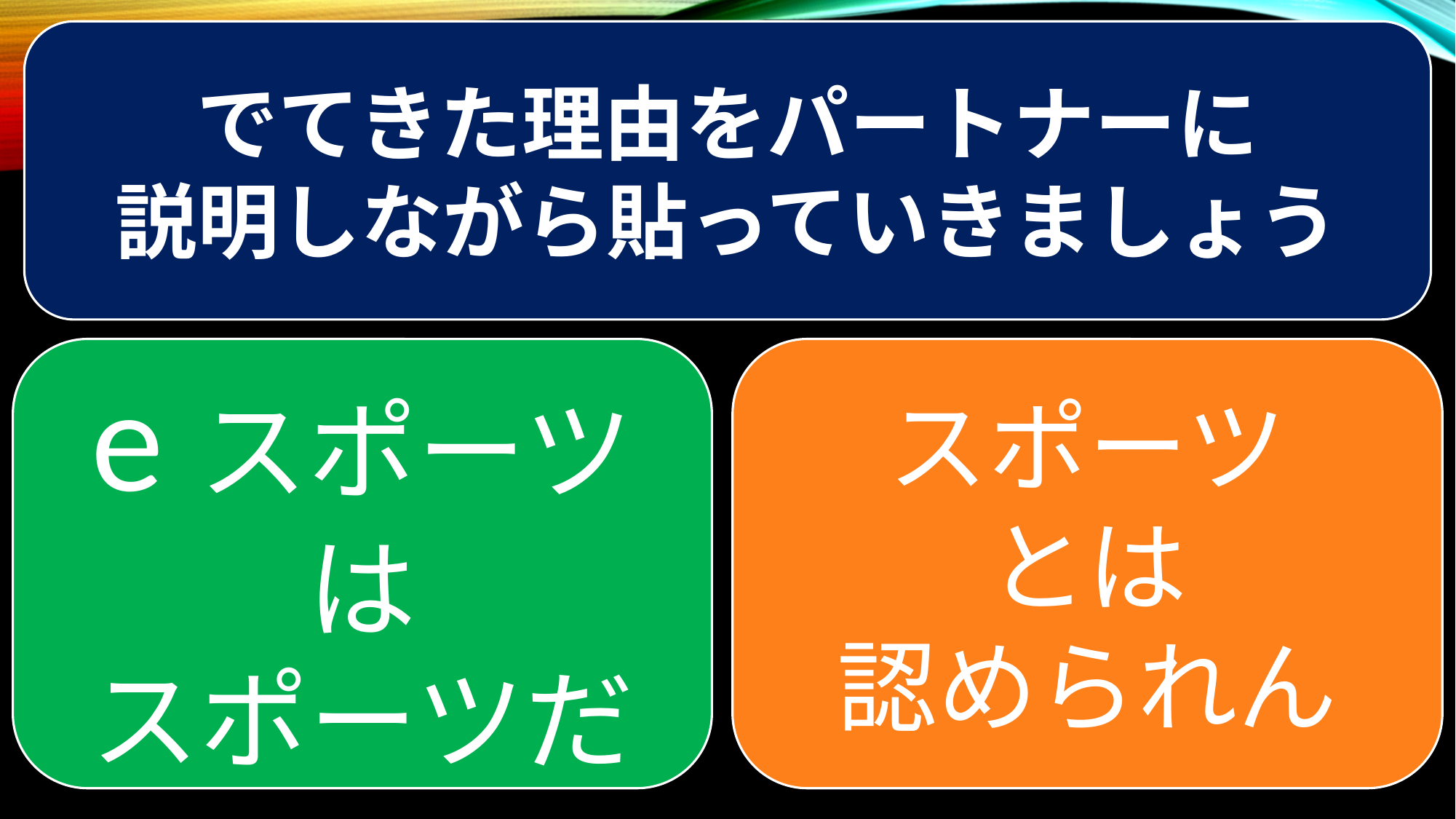

でてきた理由をパートナーに
説明しながら貼っていきましょう
eスポーツは
スポーツだ
スポーツ
とは
認められん